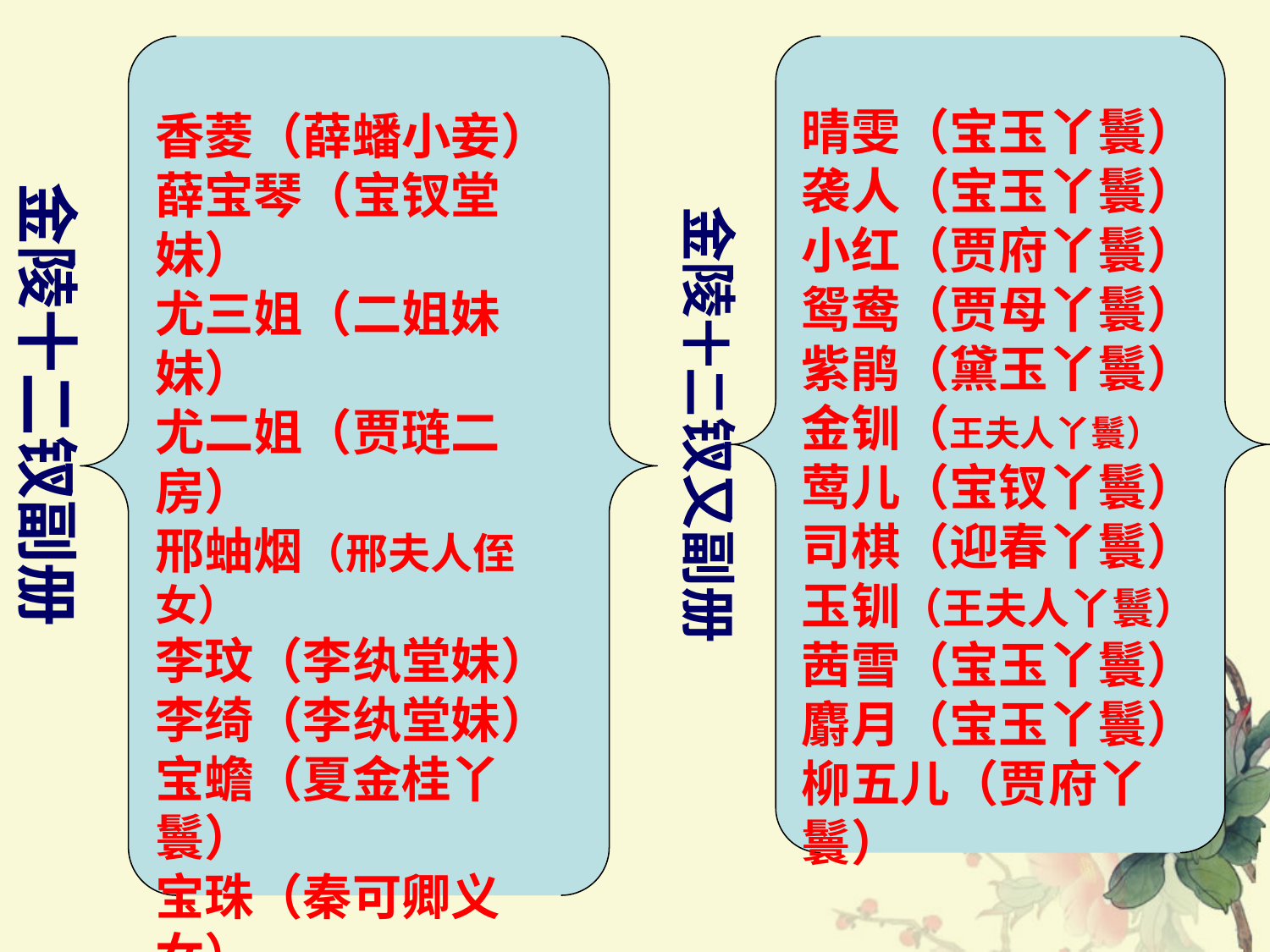

香菱（薛蟠小妾）
薛宝琴（宝钗堂妹）
尤三姐（二姐妹妹）
尤二姐（贾琏二房）
邢蚰烟（邢夫人侄女）
李玟（李纨堂妹）
李绮（李纨堂妹）
宝蟾（夏金桂丫鬟）
宝珠（秦可卿义女）
瑞珠（秦可卿丫鬟）
平儿（王熙凤丫鬟）
娇杏（甄府丫鬟）
晴雯（宝玉丫鬟）
袭人（宝玉丫鬟）
小红（贾府丫鬟）
鸳鸯（贾母丫鬟）
紫鹃（黛玉丫鬟）
金钏（王夫人丫鬟）
莺儿（宝钗丫鬟）
司棋（迎春丫鬟）
玉钏（王夫人丫鬟）
茜雪（宝玉丫鬟）
麝月（宝玉丫鬟）
柳五儿（贾府丫鬟）

     金陵十二钗副册
金陵十二钗又副册